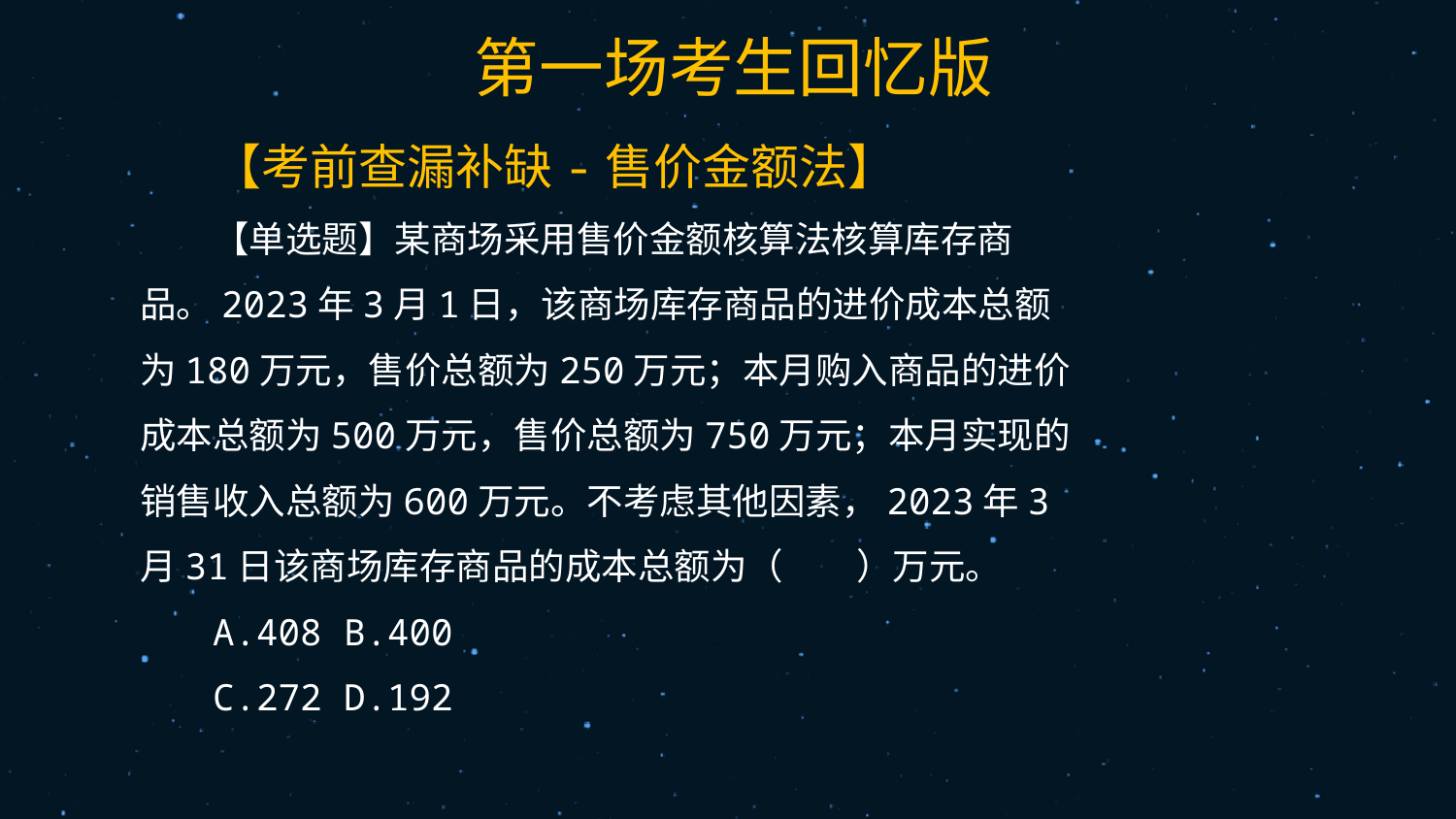

76
【考前查漏补缺-售价金额法】
【单选题】某商场采用售价金额核算法核算库存商品。2023年3月1日，该商场库存商品的进价成本总额为180万元，售价总额为250万元；本月购入商品的进价成本总额为500万元，售价总额为750万元；本月实现的销售收入总额为600万元。不考虑其他因素，2023年3月31日该商场库存商品的成本总额为（　　）万元。
A.408 B.400
C.272 D.192